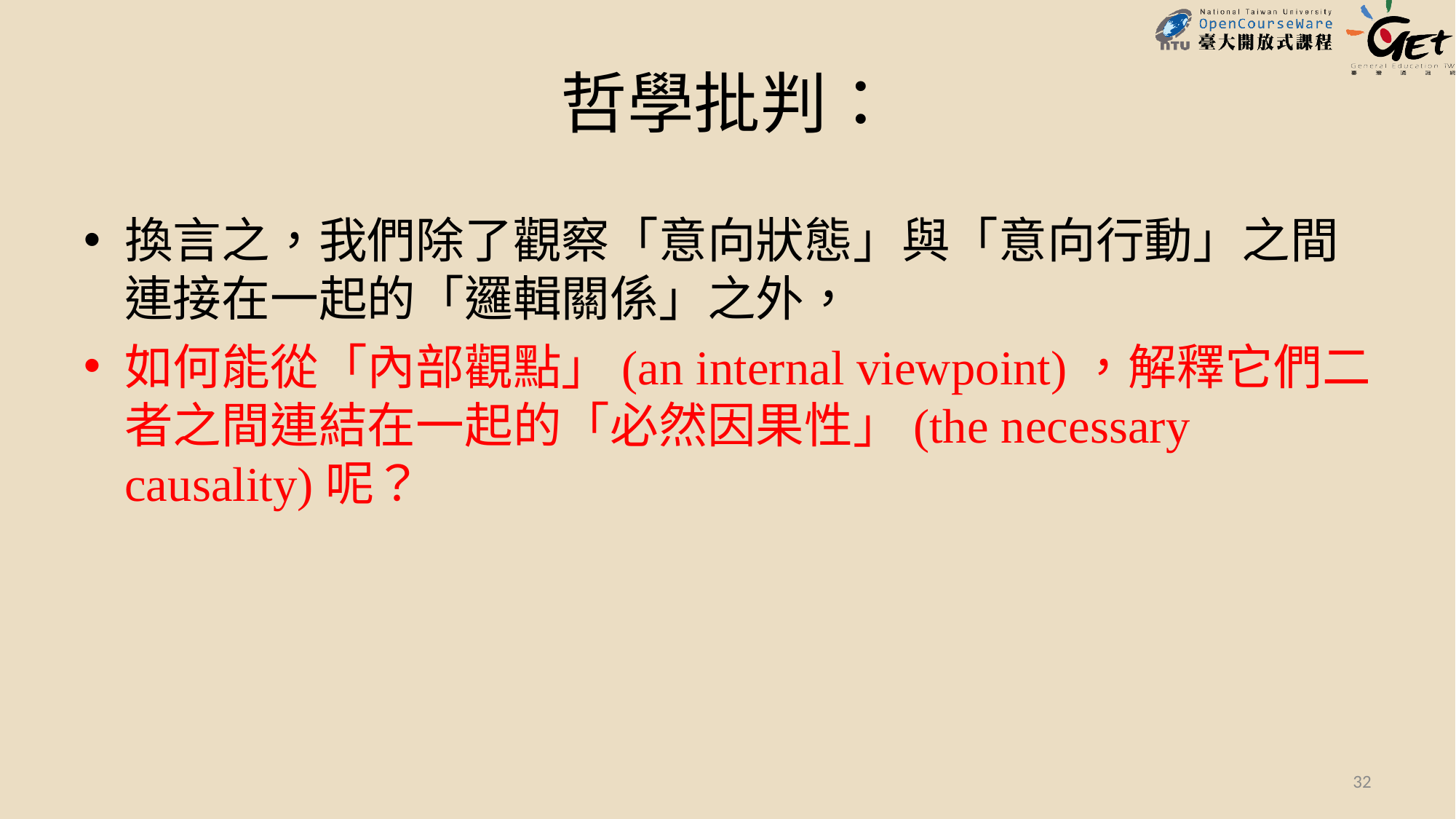

# 哲學批判：
換言之，我們除了觀察「意向狀態」與「意向行動」之間連接在一起的「邏輯關係」之外，
如何能從「內部觀點」(an internal viewpoint)，解釋它們二者之間連結在一起的「必然因果性」(the necessary causality)呢？
32